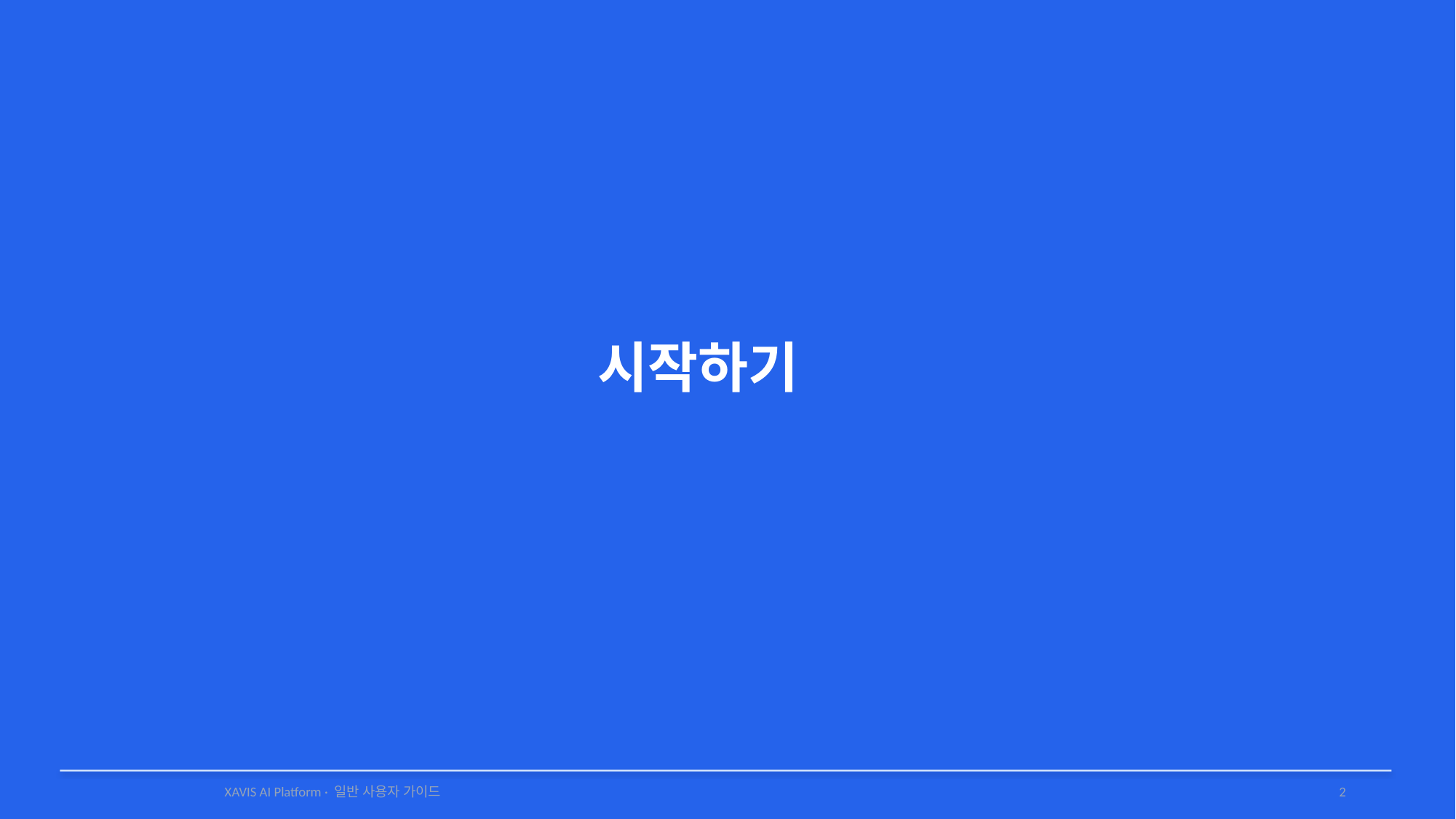

시작하기

XAVIS AI Platform · 일반 사용자 가이드
2